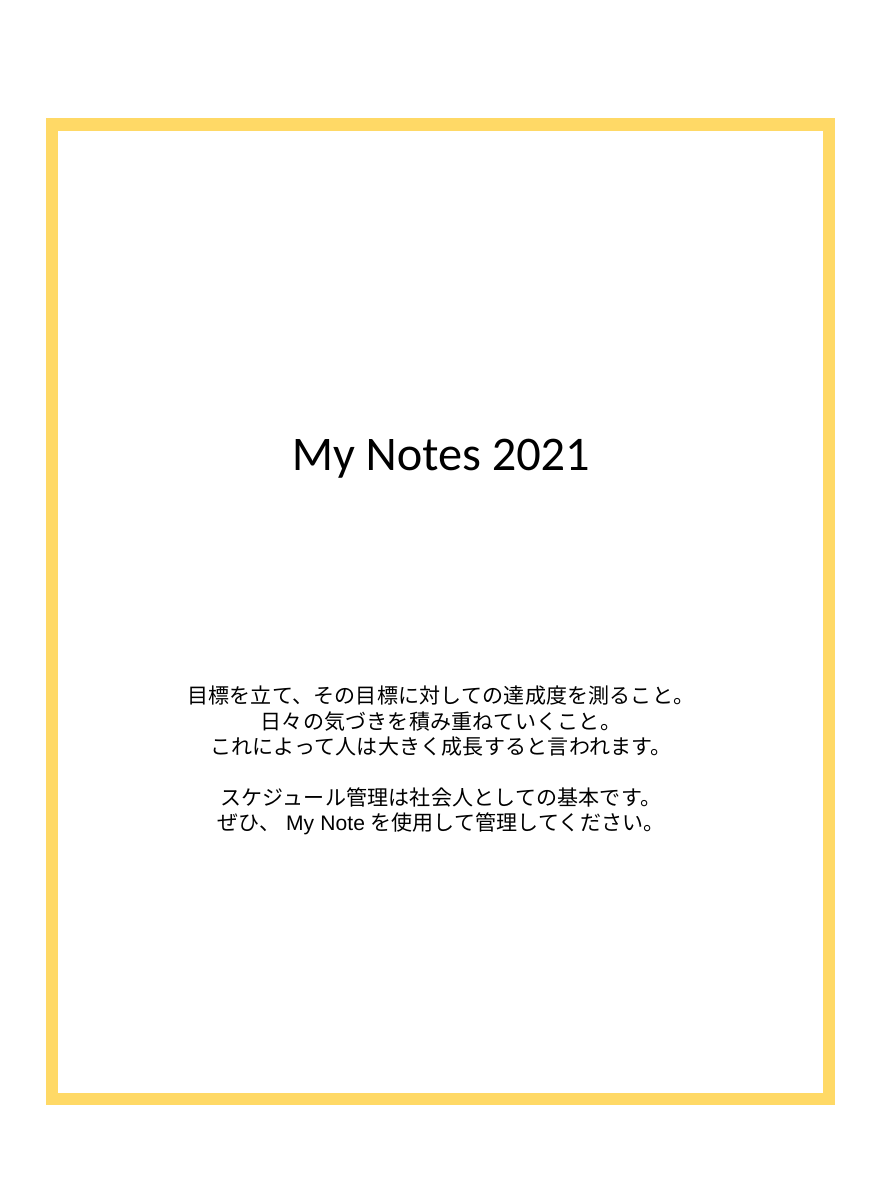

My Notes 2021
目標を立て、その目標に対しての達成度を測ること。
日々の気づきを積み重ねていくこと。
これによって人は大きく成長すると言われます。

スケジュール管理は社会人としての基本です。
ぜひ、My Noteを使用して管理してください。